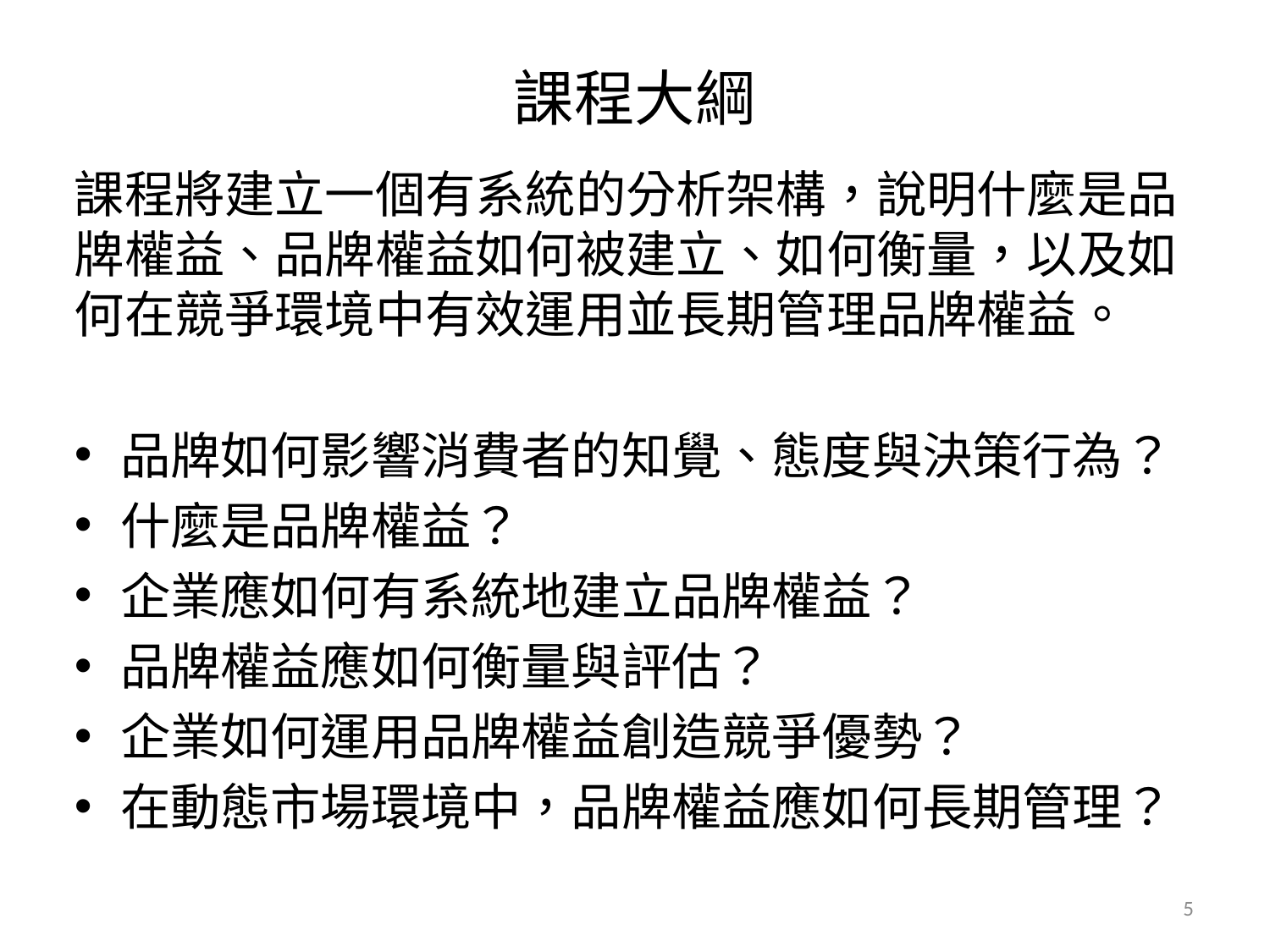

# 課程大綱
課程將建立一個有系統的分析架構，說明什麼是品牌權益、品牌權益如何被建立、如何衡量，以及如何在競爭環境中有效運用並長期管理品牌權益。

品牌如何影響消費者的知覺、態度與決策行為？
什麼是品牌權益？
企業應如何有系統地建立品牌權益？
品牌權益應如何衡量與評估？
企業如何運用品牌權益創造競爭優勢？
在動態市場環境中，品牌權益應如何長期管理？

5